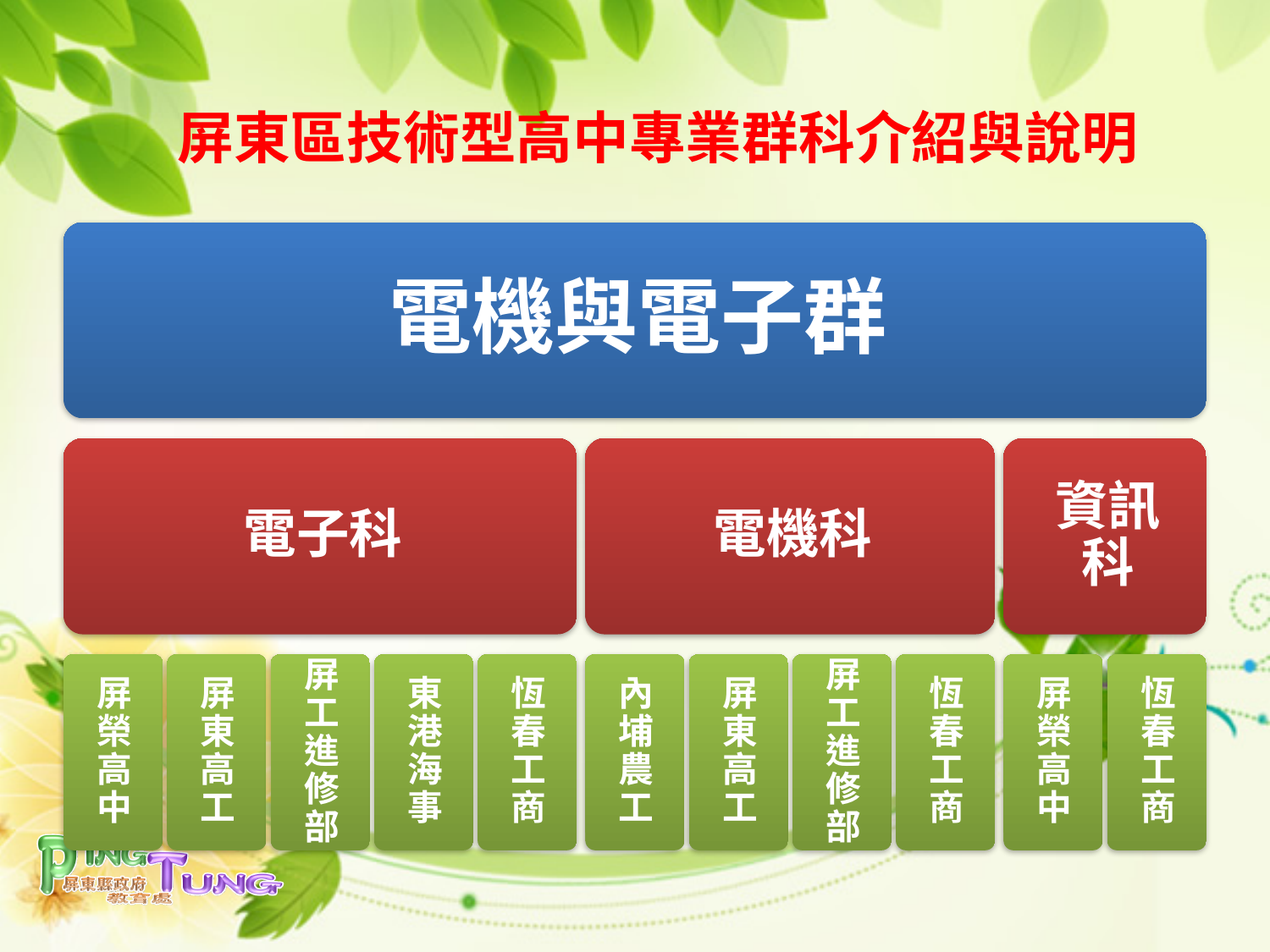

屏東區技術型高中專業群科介紹與說明
電機與電子群
電子科
屏榮高中
屏東高工
屏工進修部
東港海事
恆春工商
電機科
內埔農工
屏東高工
屏工進修部
恆春工商
資訊科
屏榮高中
恆春工商